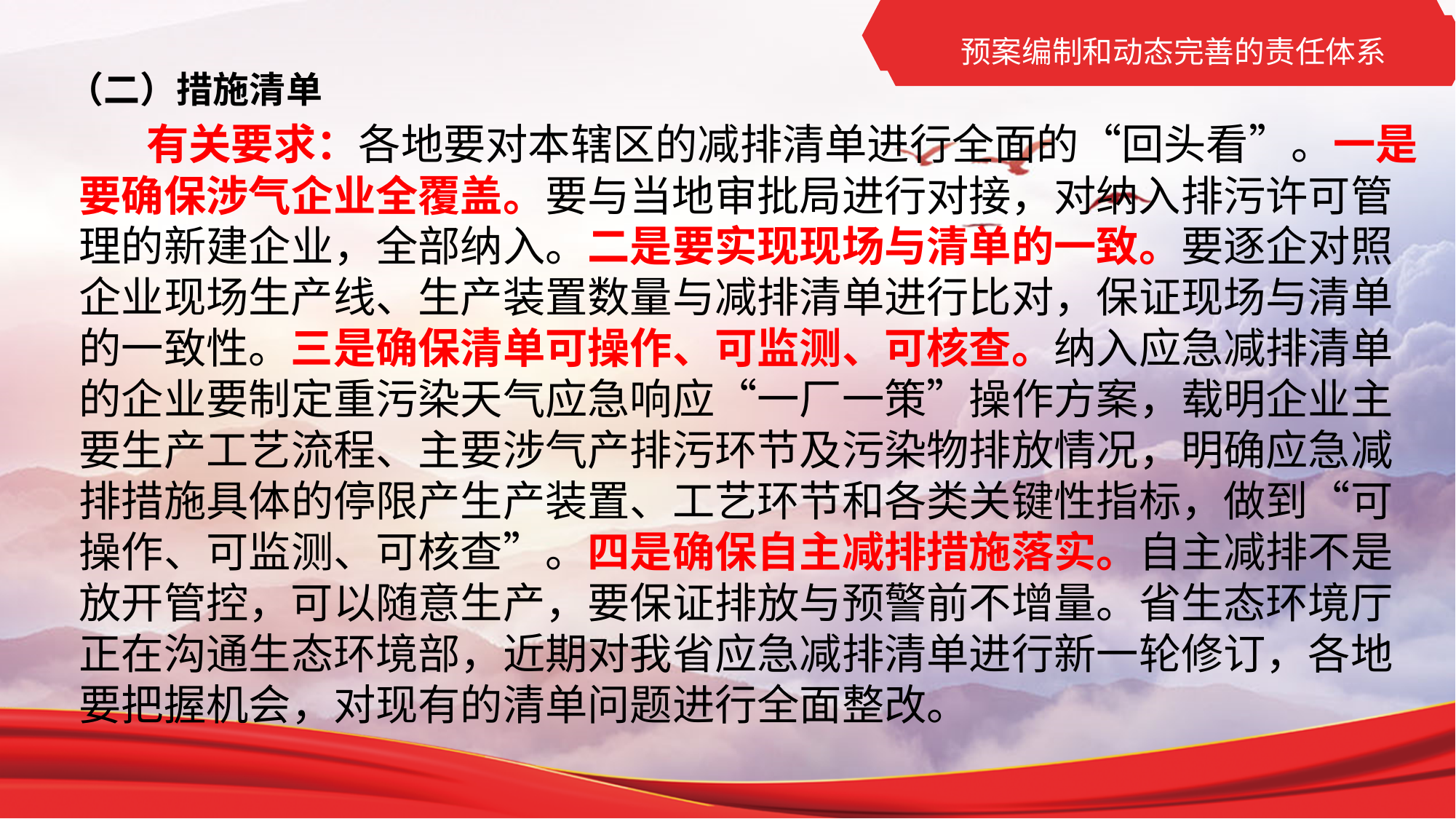

预案编制和动态完善的责任体系
预案编制和动态完善的责任体系
（二）措施清单
 有关要求：各地要对本辖区的减排清单进行全面的“回头看”。一是要确保涉气企业全覆盖。要与当地审批局进行对接，对纳入排污许可管理的新建企业，全部纳入。二是要实现现场与清单的一致。要逐企对照企业现场生产线、生产装置数量与减排清单进行比对，保证现场与清单的一致性。三是确保清单可操作、可监测、可核查。纳入应急减排清单的企业要制定重污染天气应急响应“一厂一策”操作方案，载明企业主要生产工艺流程、主要涉气产排污环节及污染物排放情况，明确应急减排措施具体的停限产生产装置、工艺环节和各类关键性指标，做到“可操作、可监测、可核查”。四是确保自主减排措施落实。自主减排不是放开管控，可以随意生产，要保证排放与预警前不增量。省生态环境厅正在沟通生态环境部，近期对我省应急减排清单进行新一轮修订，各地要把握机会，对现有的清单问题进行全面整改。